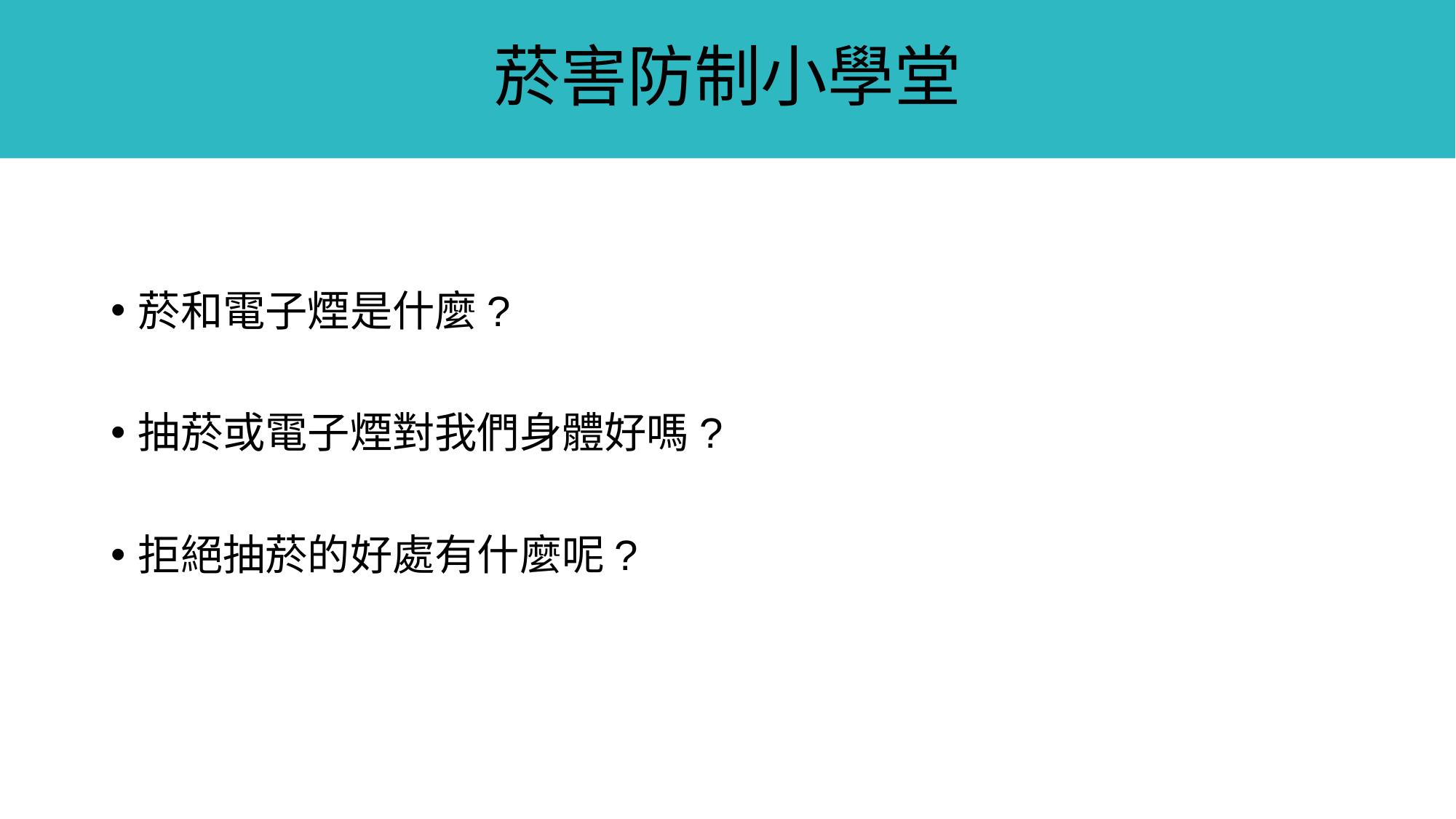

# 菸害防制小學堂

菸和電子煙是什麼?

抽菸或電子煙對我們身體好嗎?

拒絕抽菸的好處有什麼呢?